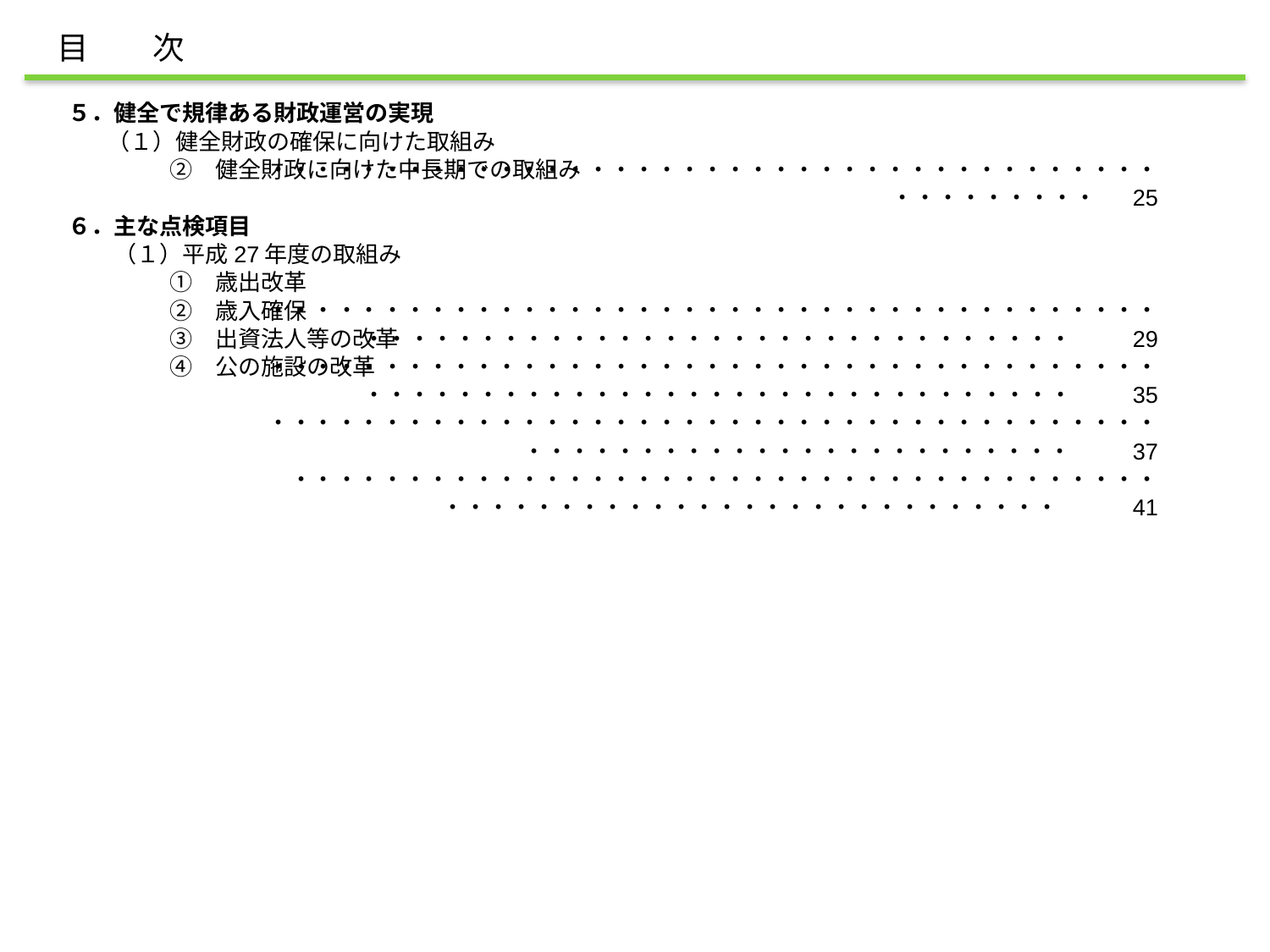

目　　次

・・・・・・・・・・・・・・・・・・・・・・・・・・・・・・・・・・・・・・・・・・・・・・・・      25

・・・・・・・・・・・・・・・・・・・・・・・・・・・・・・・・・・・・・・・・・・・・・・・・・・・・・・・・・・・・・・・・・・・・・・　  　29
・・・・・・・・・・・・・・・・・・・・・・・・・・・・・・・・・・・・・・・・・・・・・・・・・・・・・・・・・・・・・・・・・・・・・・　  　35
・・・・・・・・・・・・・・・・・・・・・・・・・・・・・・・・・・・・・・・・・・・・・・・・・・・・・・・・・・・・・・・　  　37
　・・・・・・・・・・・・・・・・・・・・・・・・・・・・・・・・・・・・・・・・・・・・・・・・・・・・・・・・・・・・・・・・・　　　41

５．健全で規律ある財政運営の実現
  　（１）健全財政の確保に向けた取組み
　　 　 　②　健全財政に向けた中長期での取組み

６．主な点検項目
　　（１）平成27年度の取組み
　　　  　①　歳出改革
　　　  　②　歳入確保
　　　  　③　出資法人等の改革
　　　  　④　公の施設の改革